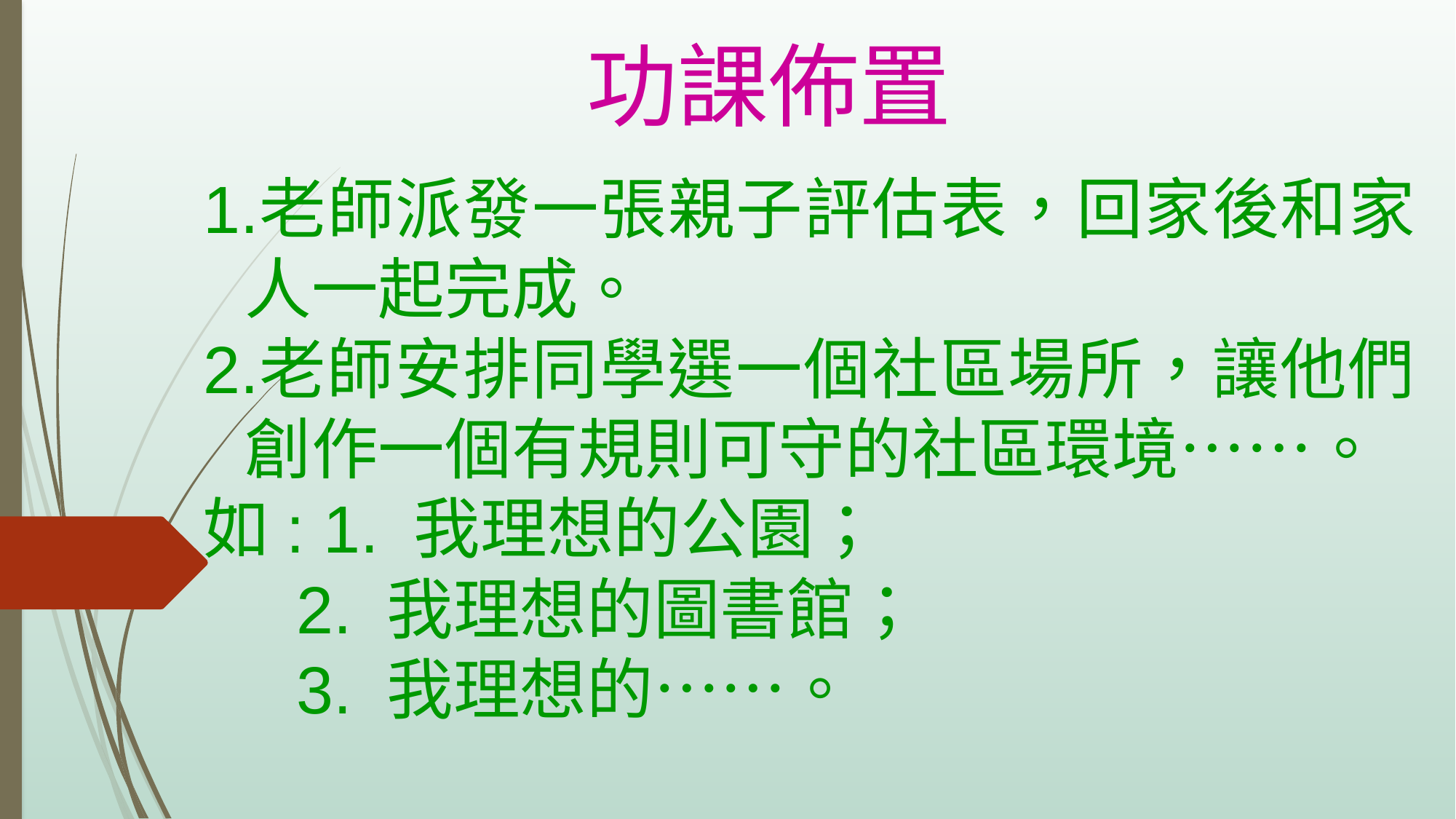

功課佈置
老師派發一張親子評估表，回家後和家人一起完成。
老師安排同學選一個社區場所，讓他們創作一個有規則可守的社區環境……。
如: 1. 我理想的公園；
     2. 我理想的圖書館；
     3. 我理想的……。